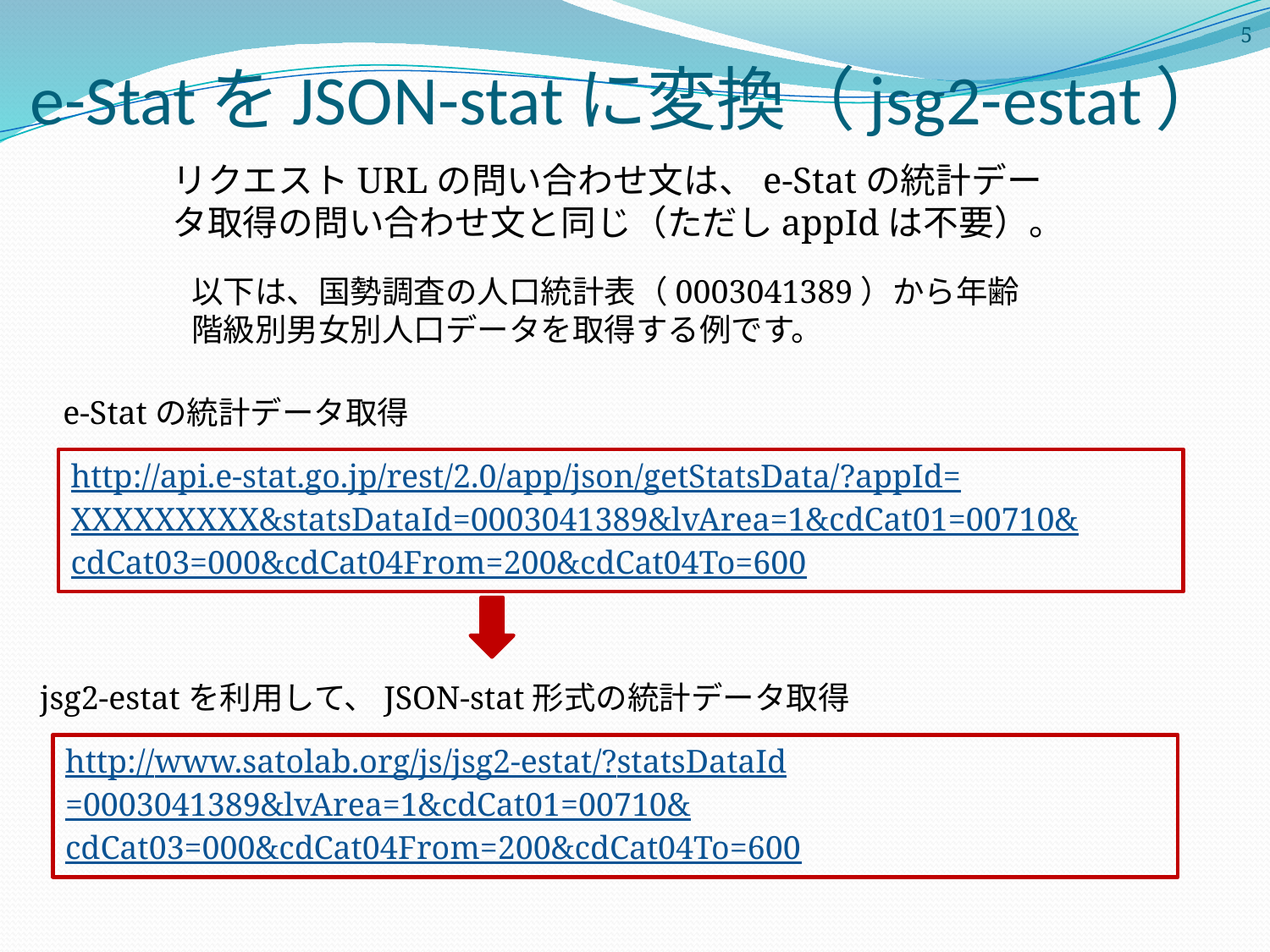

# e-StatをJSON-statに変換（jsg2-estat）
5
リクエストURLの問い合わせ文は、e-Statの統計データ取得の問い合わせ文と同じ（ただしappIdは不要）。
以下は、国勢調査の人口統計表（0003041389）から年齢階級別男女別人口データを取得する例です。
e-Statの統計データ取得
http://api.e-stat.go.jp/rest/2.0/app/json/getStatsData/
?appId=XXXXXXXXX&statsDataId=0003041389&lvArea=1&cdCat01=00710&
cdCat03=000&cdCat04From=200&cdCat04To=600

jsg2-estatを利用して、JSON-stat形式の統計データ取得
http://www.satolab.org/js/jsg2-estat/
?statsDataId=0003041389&lvArea=1&cdCat01=00710&
cdCat03=000&cdCat04From=200&cdCat04To=600